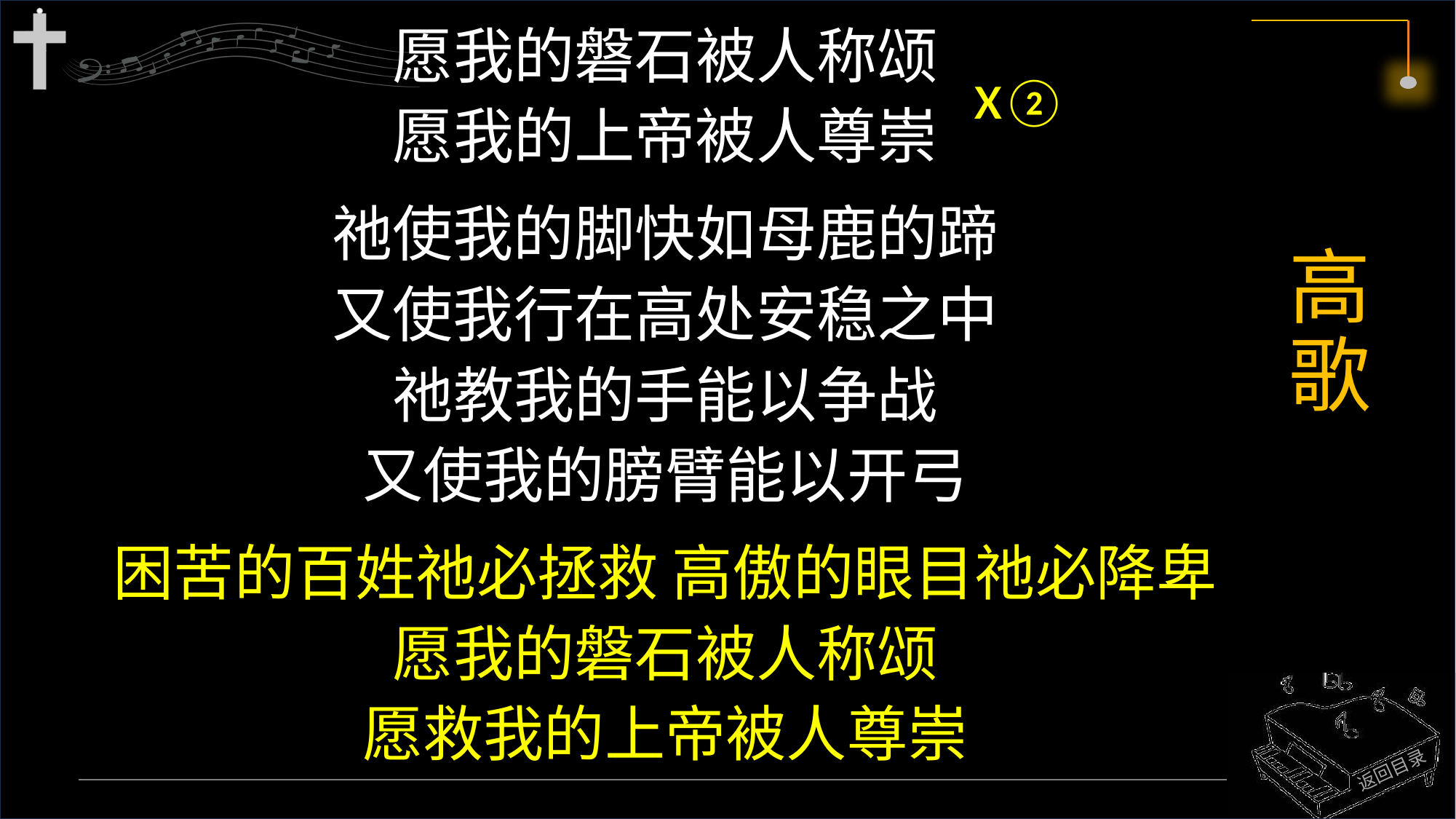

愿我的磐石被人称颂
愿我的上帝被人尊崇

祂使我的脚快如母鹿的蹄
又使我行在高处安稳之中
祂教我的手能以争战
又使我的膀臂能以开弓

困苦的百姓祂必拯救 高傲的眼目祂必降卑
愿我的磐石被人称颂
愿救我的上帝被人尊崇
# 高歌
x②